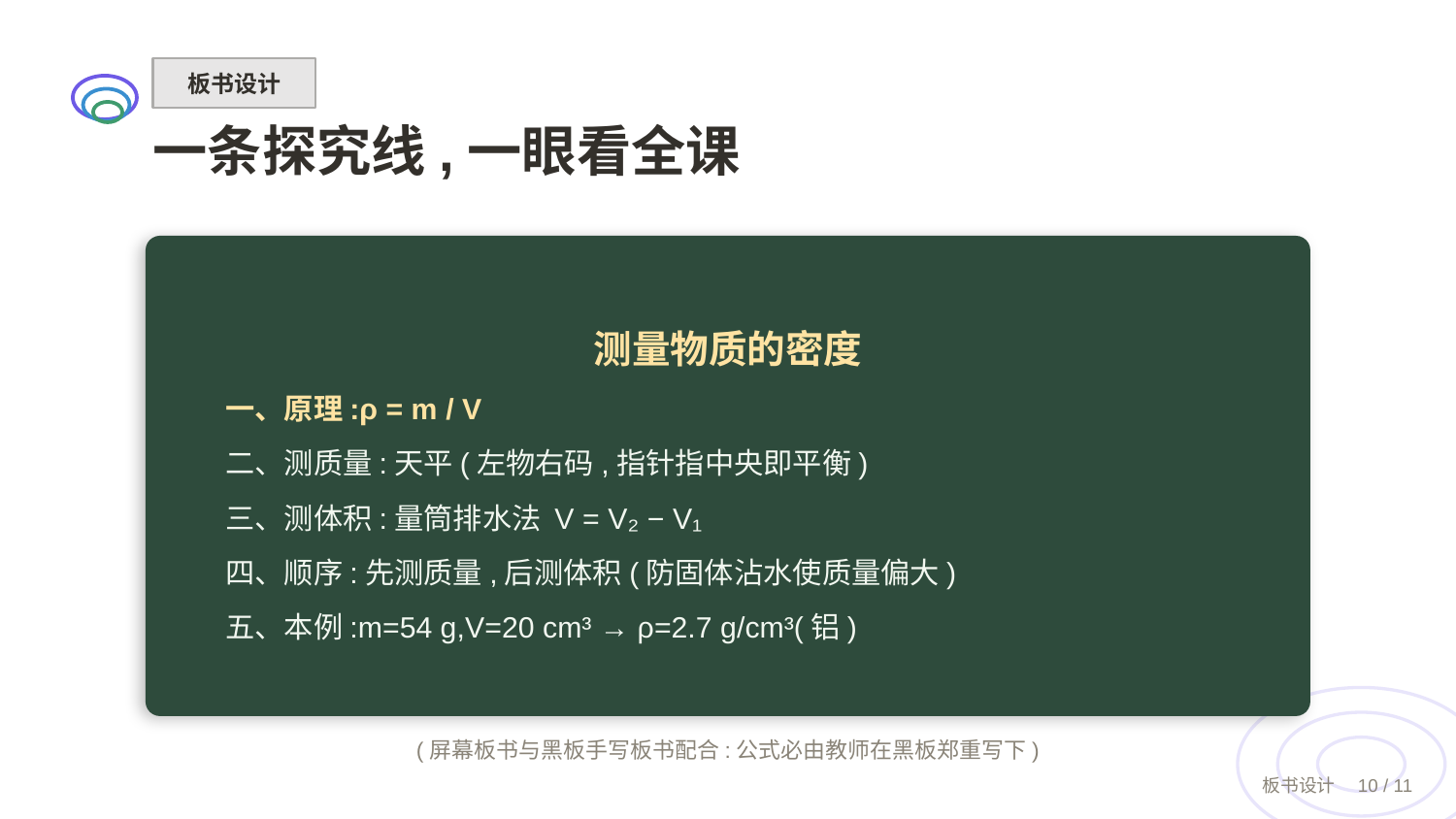

板书设计

一条探究线,一眼看全课

测量物质的密度
一、原理:ρ = m / V
二、测质量:天平(左物右码,指针指中央即平衡)
三、测体积:量筒排水法 V = V₂ − V₁
四、顺序:先测质量,后测体积(防固体沾水使质量偏大)
五、本例:m=54 g,V=20 cm³ → ρ=2.7 g/cm³(铝)

(屏幕板书与黑板手写板书配合:公式必由教师在黑板郑重写下)

板书设计　10 / 11